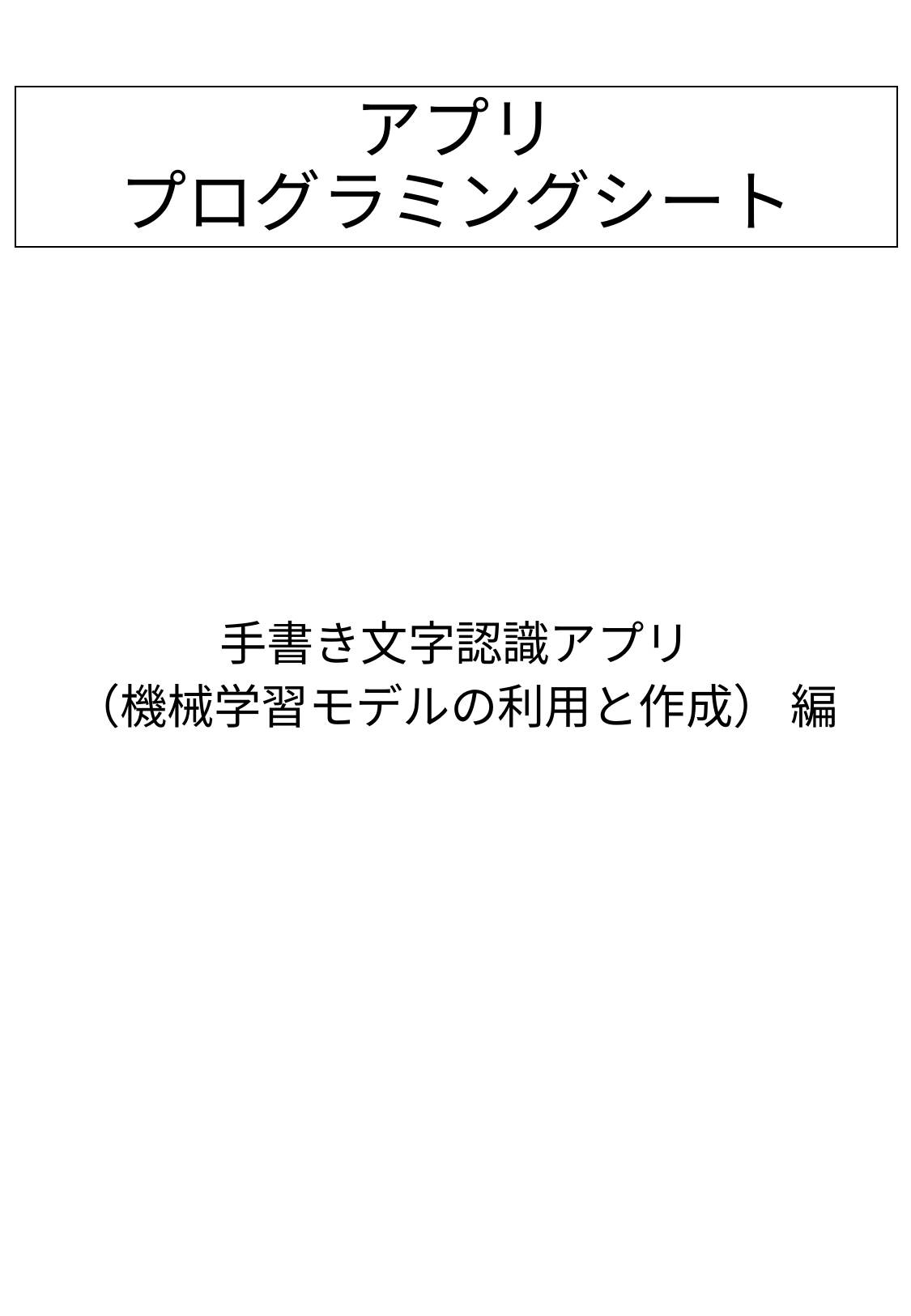

# アプリ プログラミングシート
手書き文字認識アプリ
（機械学習モデルの利用と作成） 編